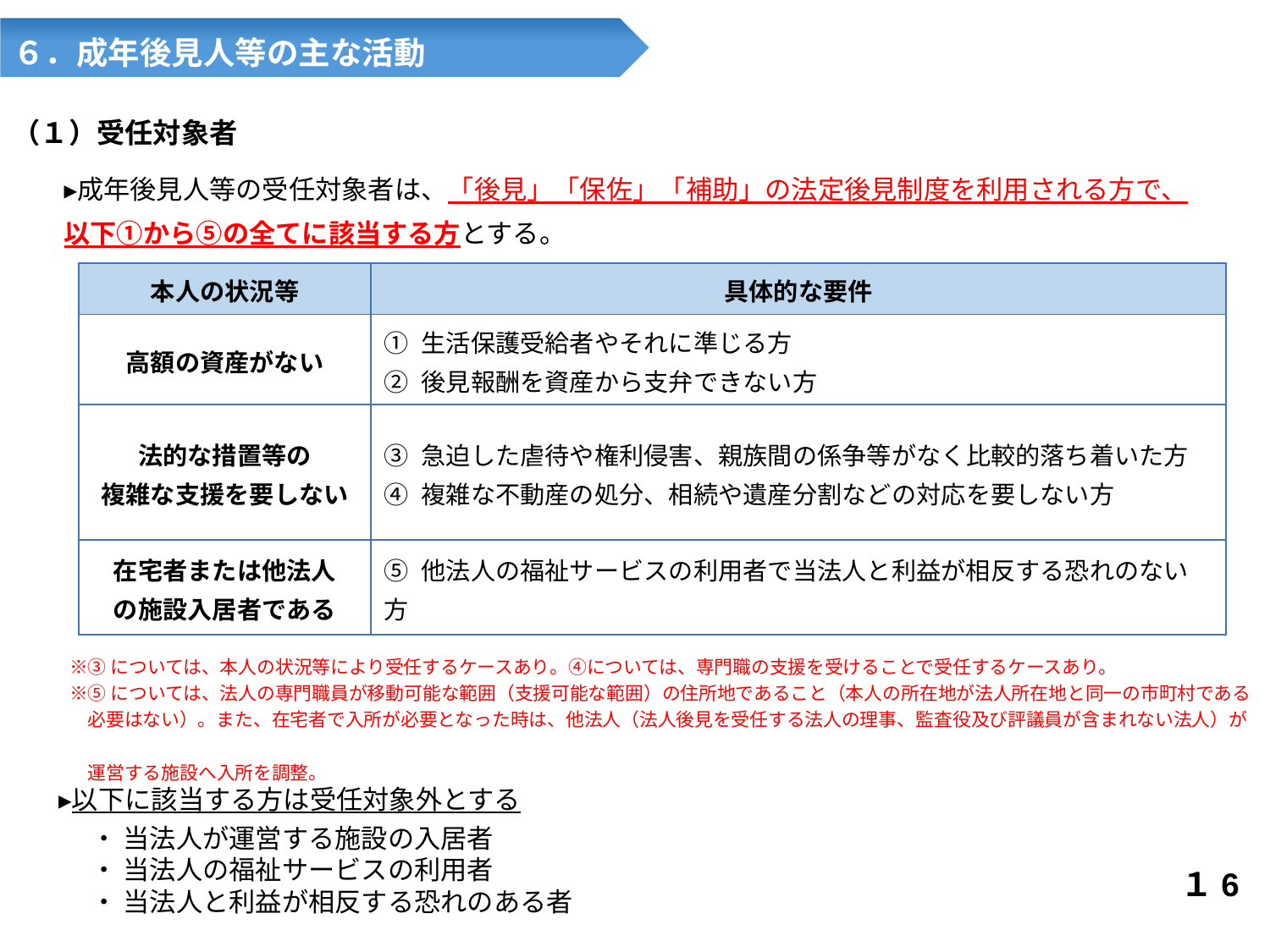

６．成年後見人等の主な活動
（１）受任対象者
　▸成年後見人等の受任対象者は、「後見」「保佐」「補助」の法定後見制度を利用される方で、
　以下①から⑤の全てに該当する方とする。
| 本人の状況等 | 具体的な要件 |
| --- | --- |
| 高額の資産がない | ① 生活保護受給者やそれに準じる方 ② 後見報酬を資産から支弁できない方 |
| 法的な措置等の 複雑な支援を要しない | ③ 急迫した虐待や権利侵害、親族間の係争等がなく比較的落ち着いた方 ④ 複雑な不動産の処分、相続や遺産分割などの対応を要しない方 |
| 在宅者または他法人 の施設入居者である | ⑤ 他法人の福祉サービスの利用者で当法人と利益が相反する恐れのない方 |
※③については、本人の状況等により受任するケースあり。④については、専門職の支援を受けることで受任するケースあり。
※⑤については、法人の専門職員が移動可能な範囲（支援可能な範囲）の住所地であること（本人の所在地が法人所在地と同一の市町村である
　必要はない）。また、在宅者で入所が必要となった時は、他法人（法人後見を受任する法人の理事、監査役及び評議員が含まれない法人）が
　運営する施設へ入所を調整。
　▸以下に該当する方は受任対象外とする
・ 当法人が運営する施設の入居者
・ 当法人の福祉サービスの利用者
・ 当法人と利益が相反する恐れのある者
１6